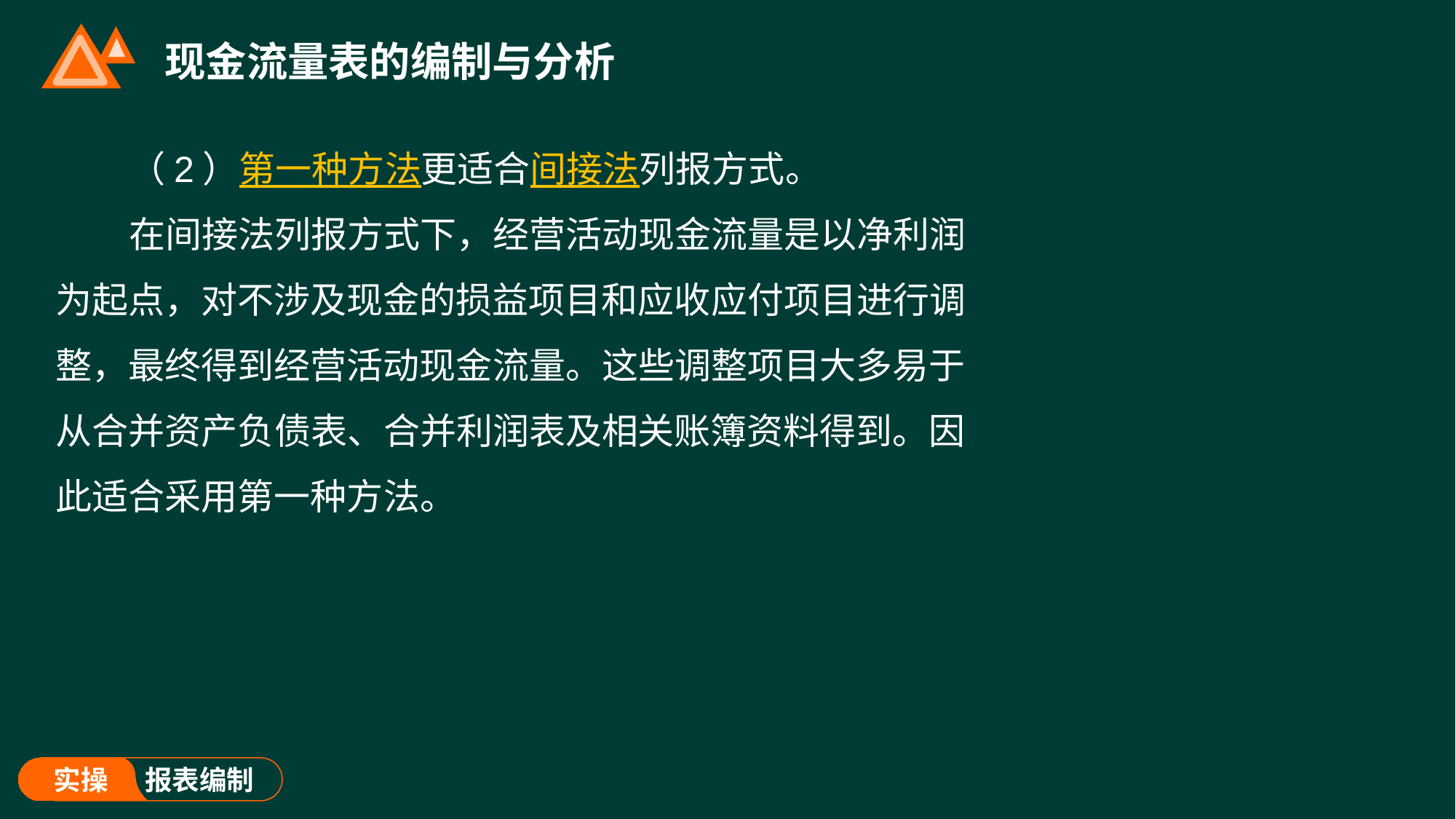

# 现金流量表的编制与分析
（2）第一种方法更适合间接法列报方式。
在间接法列报方式下，经营活动现金流量是以净利润为起点，对不涉及现金的损益项目和应收应付项目进行调整，最终得到经营活动现金流量。这些调整项目大多易于从合并资产负债表、合并利润表及相关账簿资料得到。因此适合采用第一种方法。